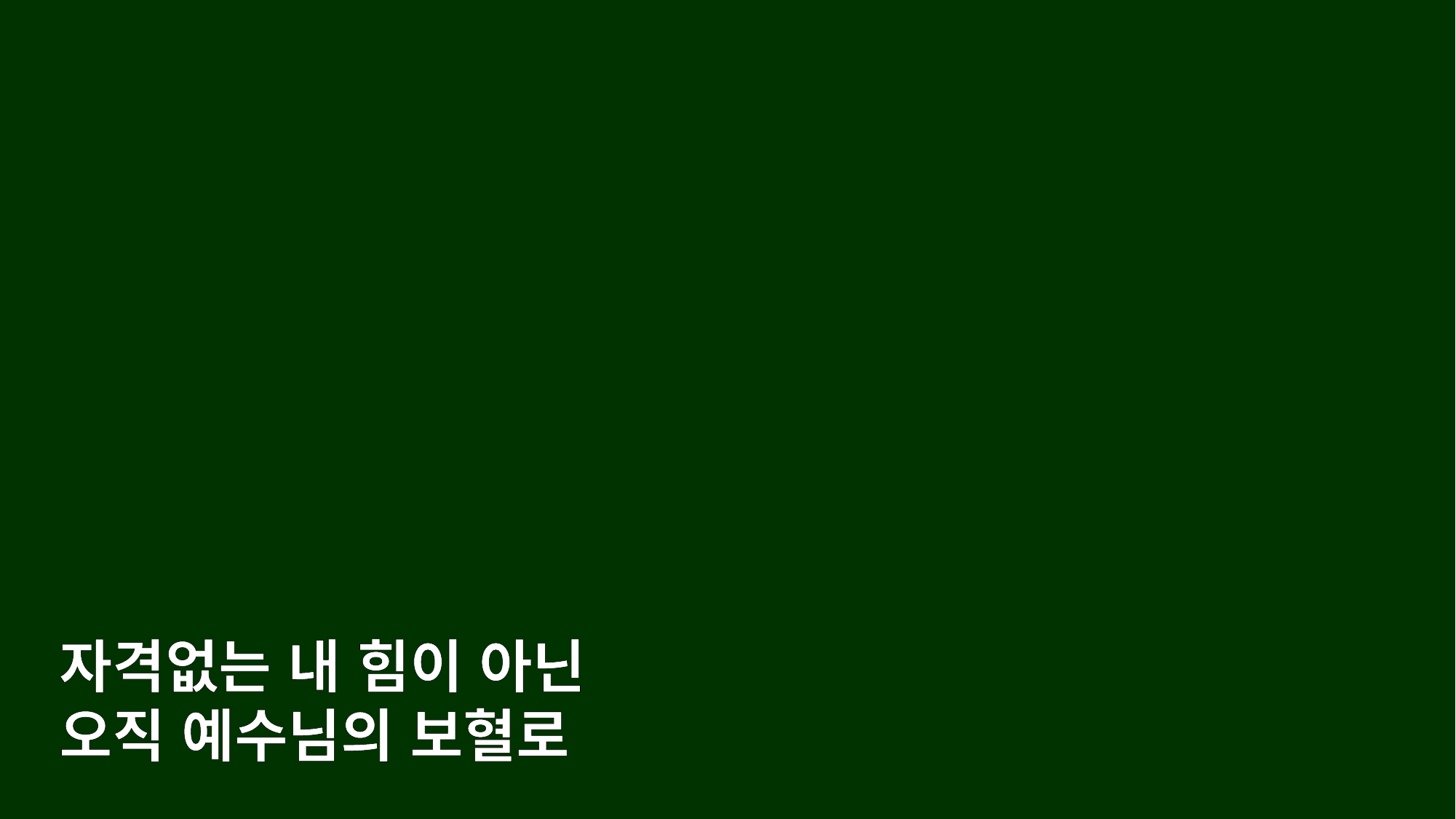

자격없는 내 힘이 아닌
오직 예수님의 보혈로